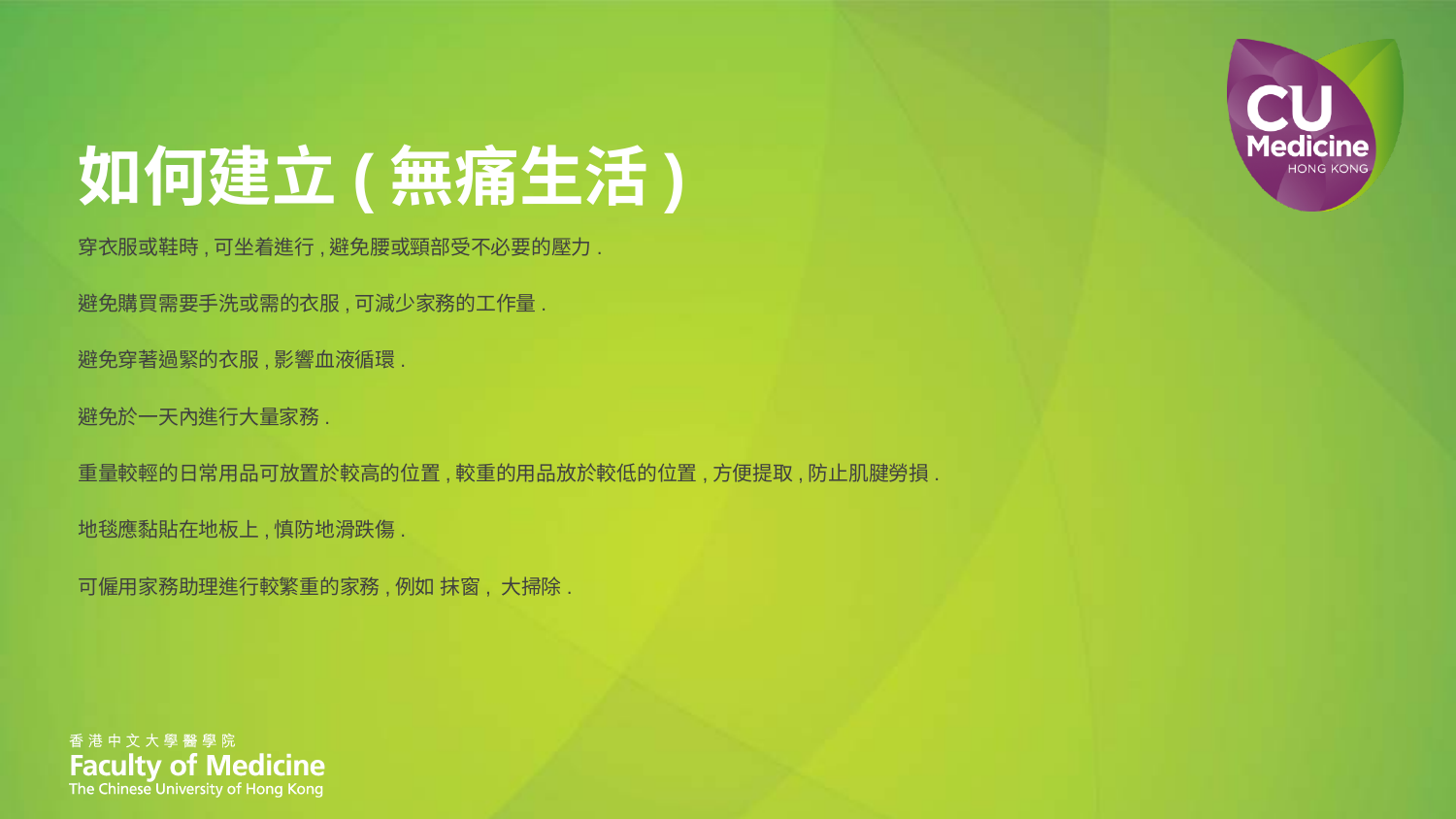

# 如何建立(無痛生活)

穿衣服或鞋時,可坐着進行,避免腰或頸部受不必要的壓力.

避免購買需要手洗或需的衣服,可減少家務的工作量.

避免穿著過緊的衣服,影響血液循環.

避免於一天內進行大量家務.

重量較輕的日常用品可放置於較高的位置,較重的用品放於較低的位置,方便提取,防止肌腱勞損.

地毯應黏貼在地板上,慎防地滑跌傷.

可僱用家務助理進行較繁重的家務,例如 抹窗, 大掃除.